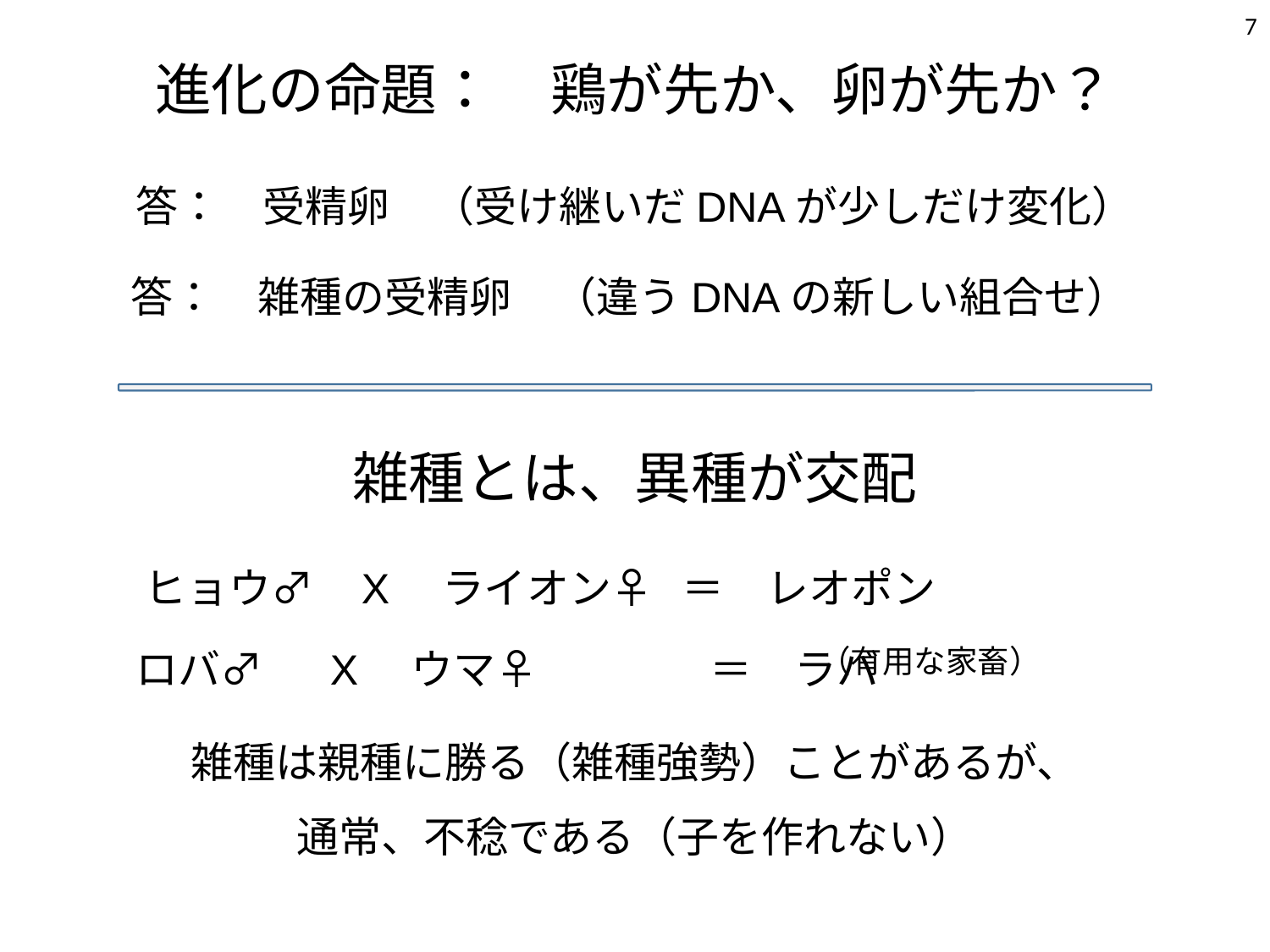

7
進化の命題：　鶏が先か、卵が先か？
答：　受精卵　（受け継いだDNAが少しだけ変化）
答：　雑種の受精卵　（違うDNAの新しい組合せ）

雑種とは、異種が交配
ヒョウ♂    X　ライオン♀   ＝　レオポン
ロバ♂      X　ウマ♀	       ＝　ラバ
（有用な家畜）
雑種は親種に勝る（雑種強勢）ことがあるが、
通常、不稔である（子を作れない）